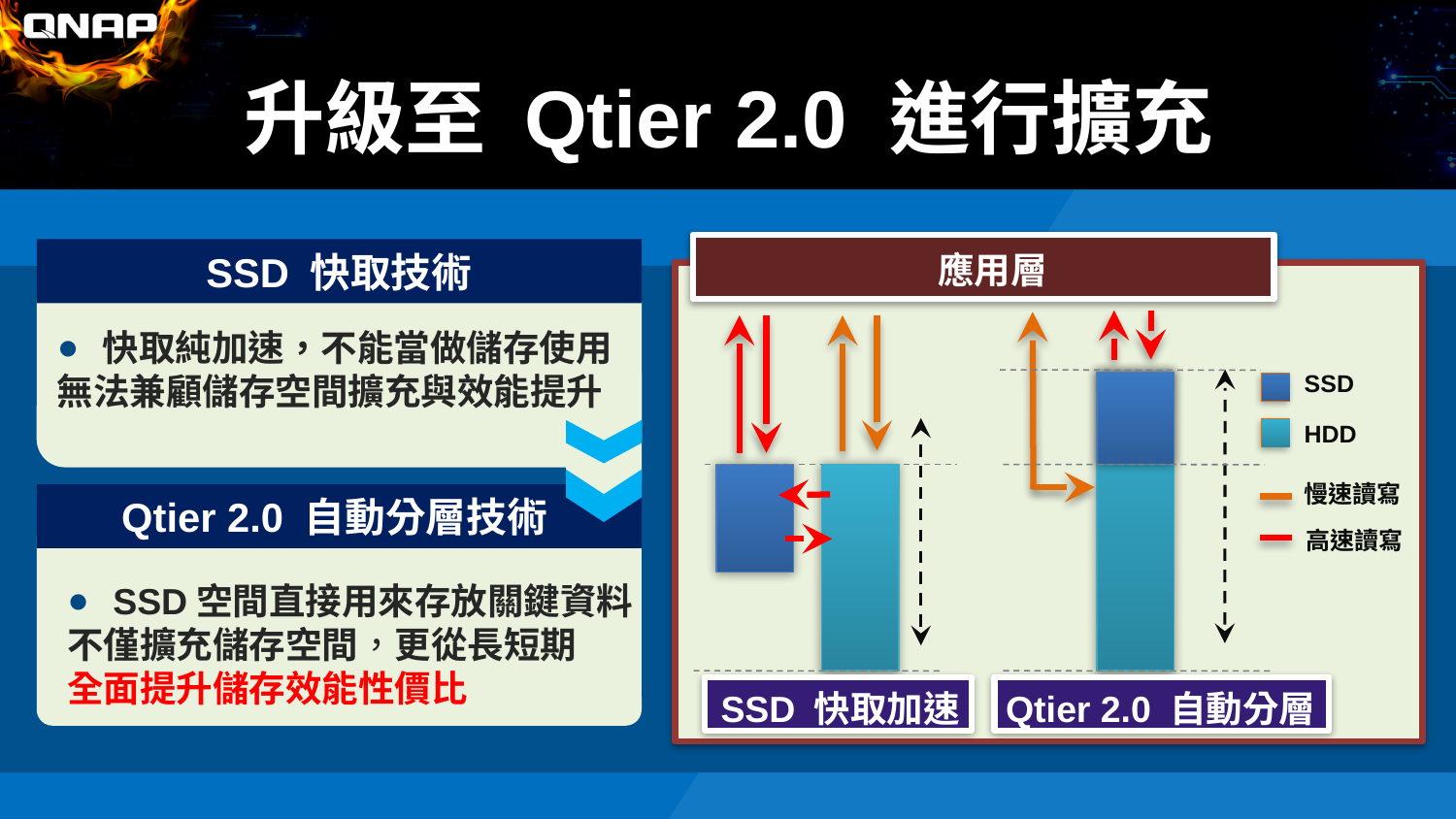

# 升級至 Qtier 2.0 進行擴充

SSD 快取技術
應用層

快取純加速，不能當做儲存使用
無法兼顧儲存空間擴充與效能提升
SSD

HDD

慢速讀寫
Qtier 2.0 自動分層技術
高速讀寫

SSD空間直接用來存放關鍵資料
不僅擴充儲存空間，更從長短期
全面提升儲存效能性價比

SSD 快取加速
Qtier 2.0 自動分層